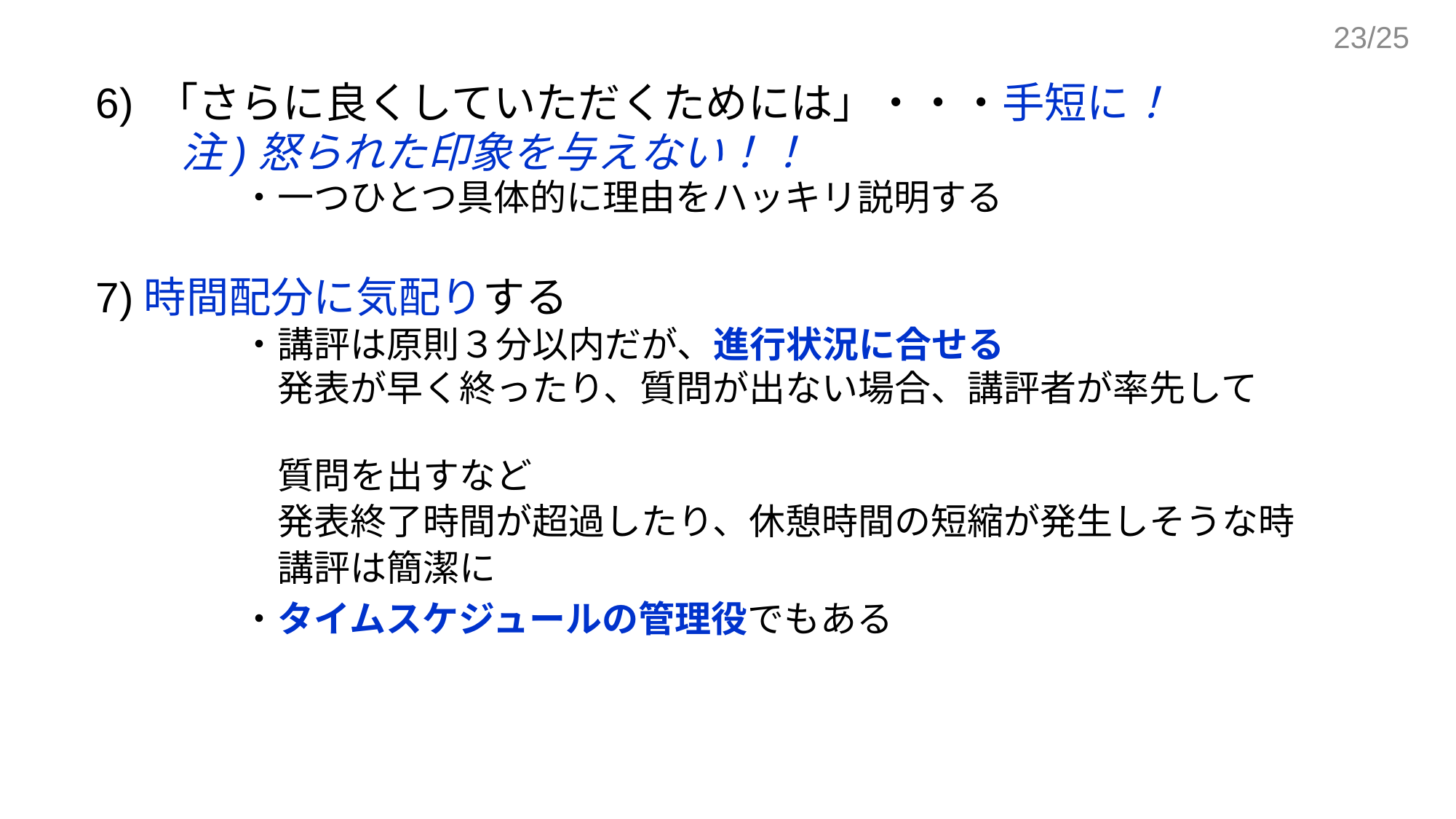

23/25
6) 「さらに良くしていただくためには」・・・手短に！
　　注)怒られた印象を与えない！！
　　　　・一つひとつ具体的に理由をハッキリ説明する
7)時間配分に気配りする
　　　　・講評は原則３分以内だが、進行状況に合せる
　　　　　発表が早く終ったり、質問が出ない場合、講評者が率先して
　　　　　質問を出すなど
　　　　　発表終了時間が超過したり、休憩時間の短縮が発生しそうな時
　　　　　講評は簡潔に
　　　　・タイムスケジュールの管理役でもある